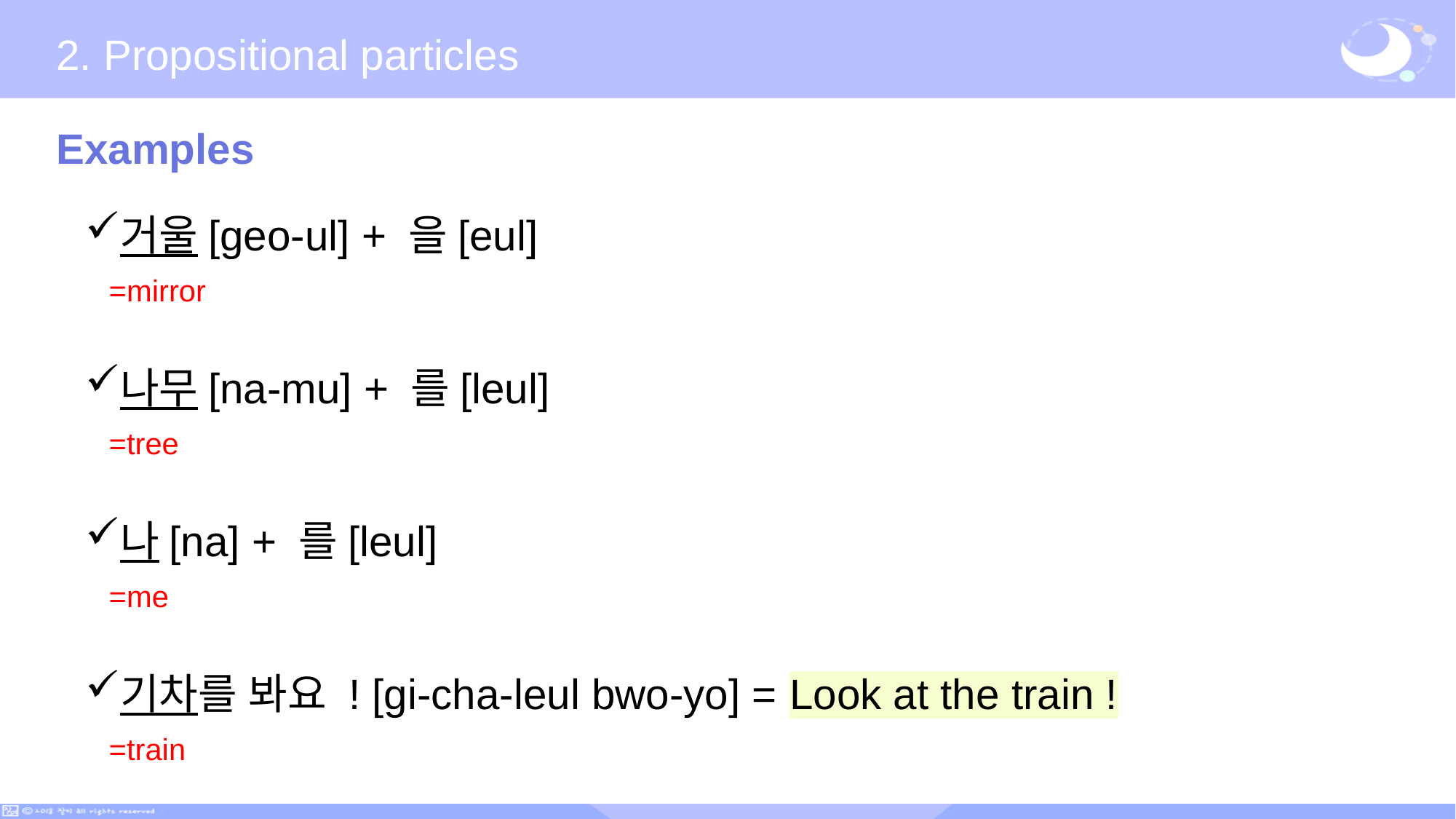

2. Propositional particles
Examples
거울[geo-ul] + 을[eul]
  =mirror

나무[na-mu] + 를[leul]
  =tree

나[na] + 를[leul]
  =me

기차를 봐요 ! [gi-cha-leul bwo-yo] = Look at the train !
  =train